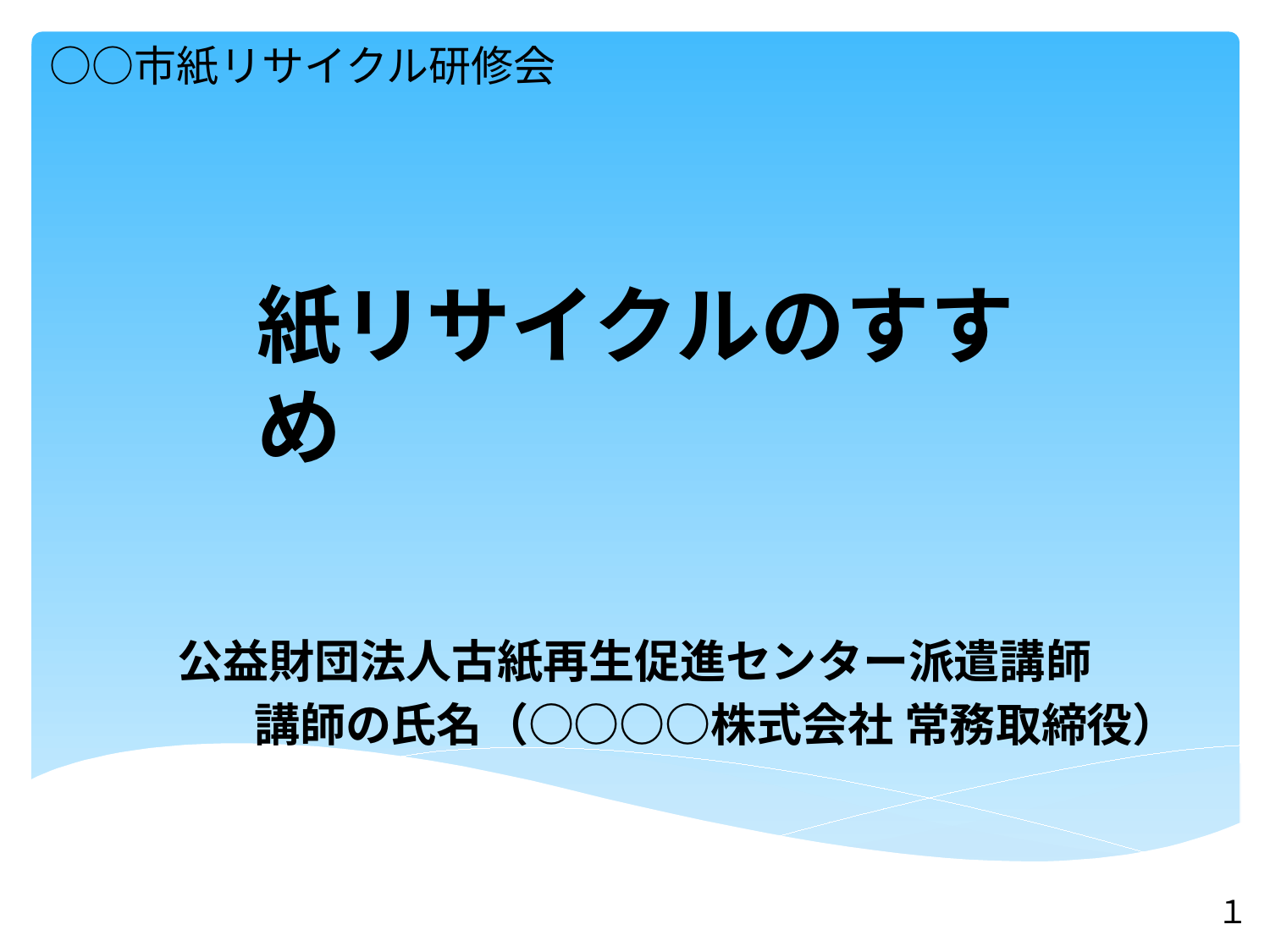

# 平成27年度 ○○市紙リサイクル研修会
紙リサイクルのすすめ
公益財団法人古紙再生促進センター派遣講師
　   講師の氏名（○○○○株式会社 常務取締役）

１